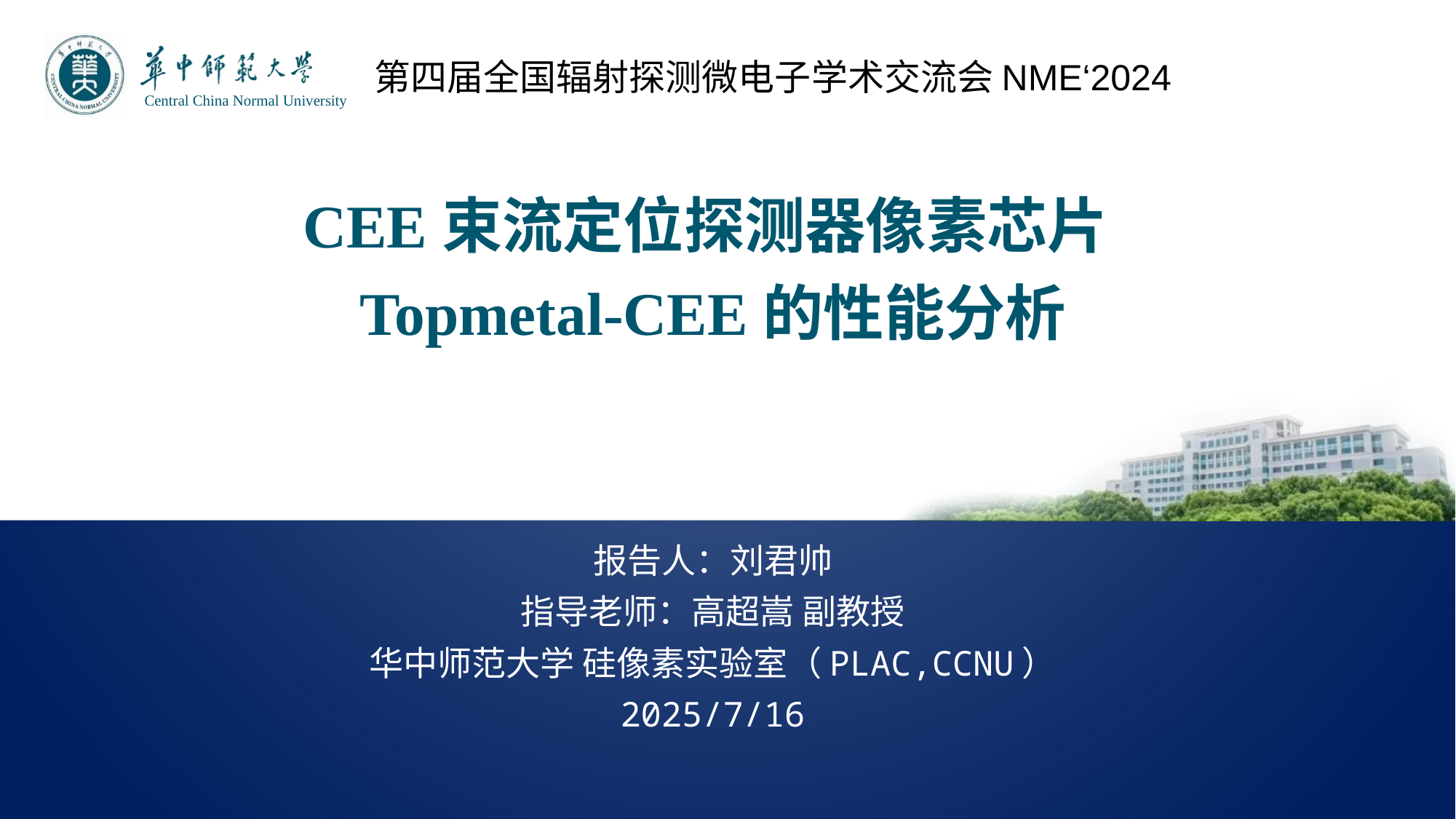

第四届全国辐射探测微电子学术交流会NME‘2024
# CEE束流定位探测器像素芯片Topmetal-CEE的性能分析
报告人：刘君帅
指导老师：高超嵩 副教授
华中师范大学 硅像素实验室（PLAC,CCNU）
2025/7/16